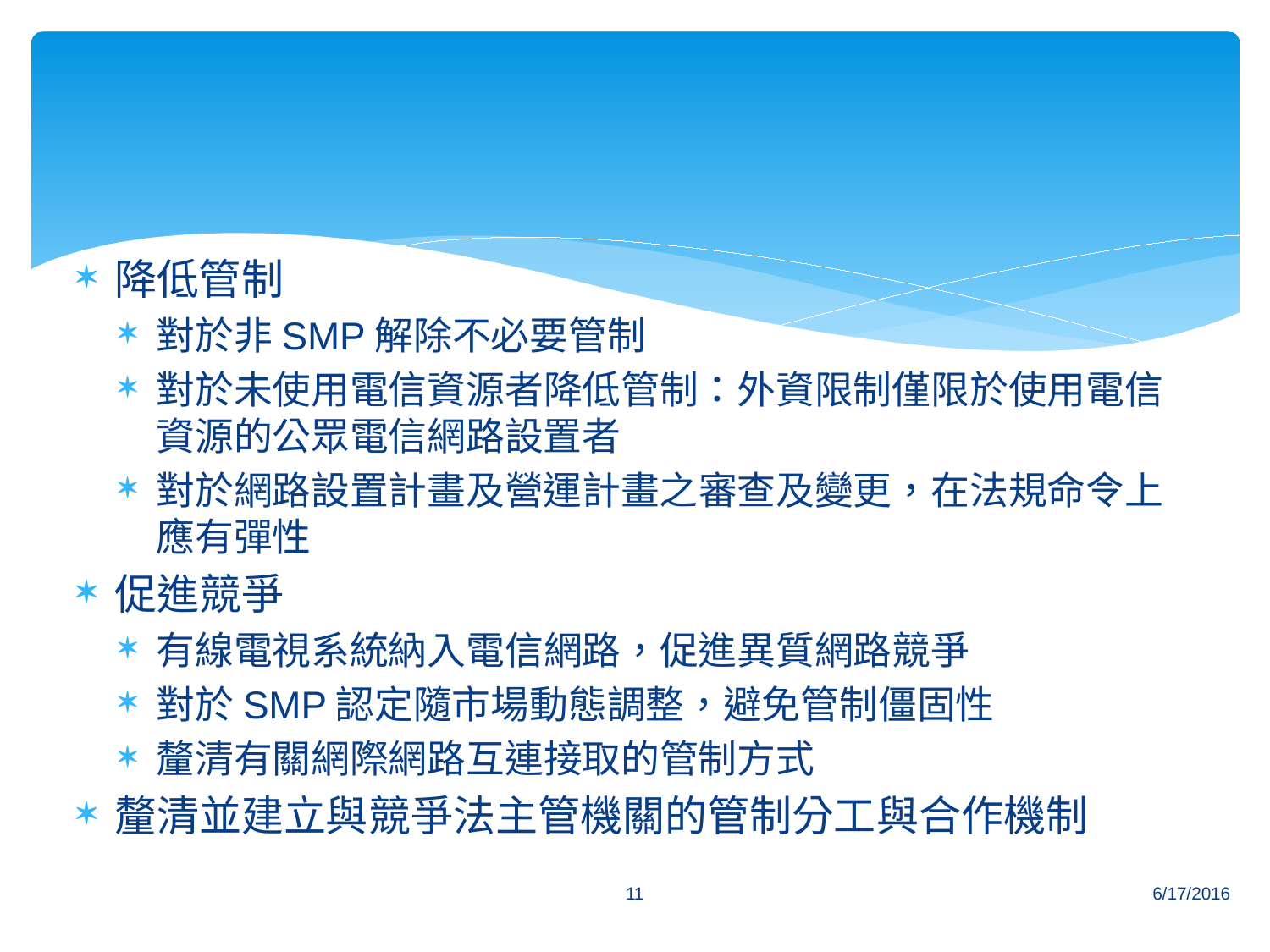

#
降低管制
對於非SMP解除不必要管制
對於未使用電信資源者降低管制：外資限制僅限於使用電信資源的公眾電信網路設置者
對於網路設置計畫及營運計畫之審查及變更，在法規命令上應有彈性
促進競爭
有線電視系統納入電信網路，促進異質網路競爭
對於SMP認定隨市場動態調整，避免管制僵固性
釐清有關網際網路互連接取的管制方式
釐清並建立與競爭法主管機關的管制分工與合作機制
11
6/17/2016